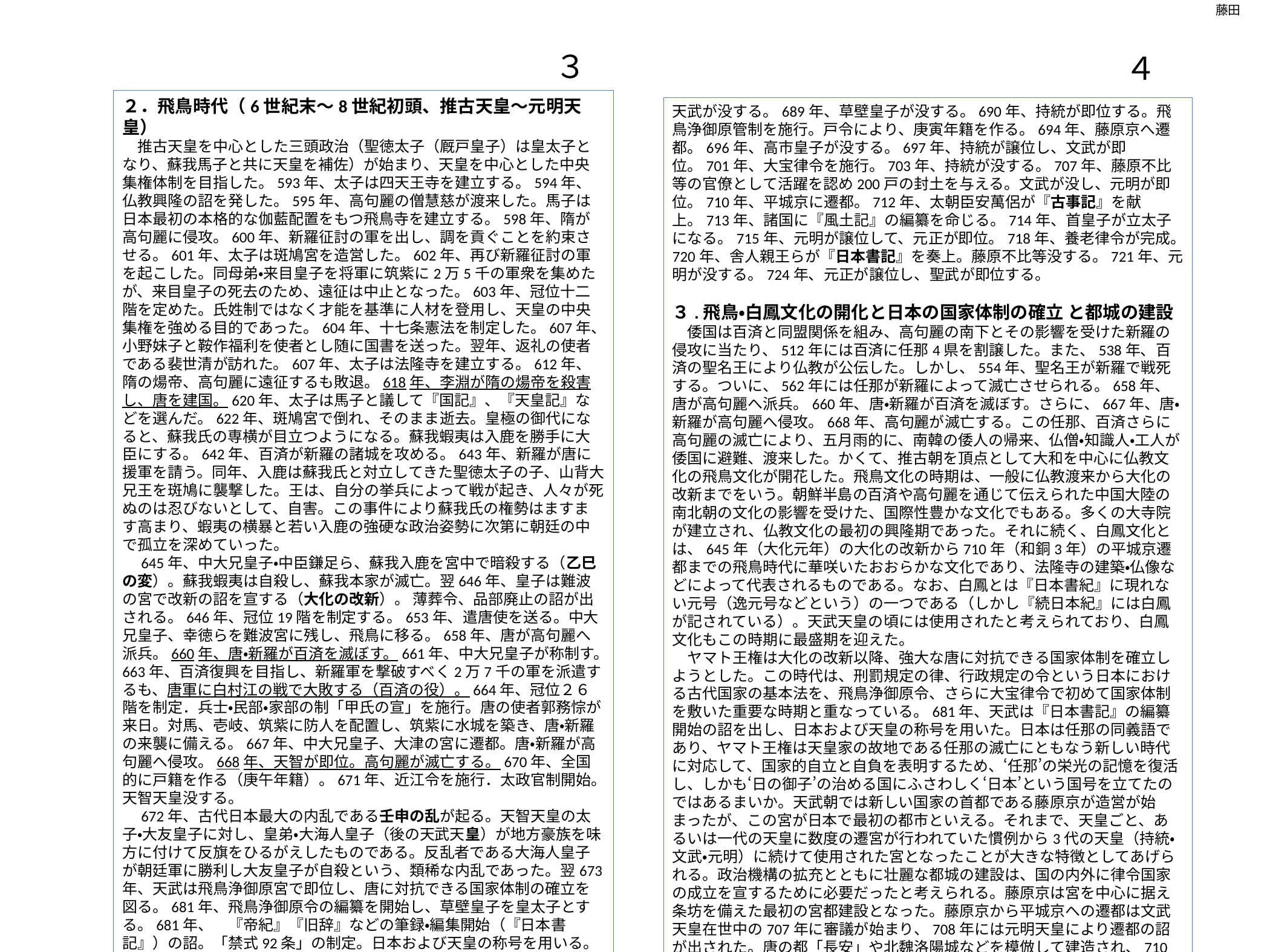

藤田
３
４
２．飛鳥時代（6世紀末～8世紀初頭、推古天皇～元明天皇）
　推古天皇を中心とした三頭政治（聖徳太子（厩戸皇子）は皇太子となり、蘇我馬子と共に天皇を補佐）が始まり、天皇を中心とした中央集権体制を目指した。593年、太子は四天王寺を建立する。594年、仏教興隆の詔を発した。595年、高句麗の僧慧慈が渡来した。馬子は日本最初の本格的な伽藍配置をもつ飛鳥寺を建立する。598年、隋が高句麗に侵攻。600年、新羅征討の軍を出し、調を貢ぐことを約束させる。601年、太子は斑鳩宮を造営した。602年、再び新羅征討の軍を起こした。同母弟・来目皇子を将軍に筑紫に2万5千の軍衆を集めたが、来目皇子の死去のため、遠征は中止となった。603年、冠位十二階を定めた。氏姓制ではなく才能を基準に人材を登用し、天皇の中央集権を強める目的であった。604年、十七条憲法を制定した。607年、小野妹子と鞍作福利を使者とし随に国書を送った。翌年、返礼の使者である裴世清が訪れた。607年、太子は法隆寺を建立する。612年、隋の煬帝、高句麗に遠征するも敗退。618年、李淵が隋の煬帝を殺害し、唐を建国。620年、太子は馬子と議して『国記』、『天皇記』などを選んだ。622年、斑鳩宮で倒れ、そのまま逝去。皇極の御代になると、蘇我氏の専横が目立つようになる。蘇我蝦夷は入鹿を勝手に大臣にする。642年、百済が新羅の諸城を攻める。643年、新羅が唐に援軍を請う。同年、入鹿は蘇我氏と対立してきた聖徳太子の子、山背大兄王を斑鳩に襲撃した。王は、自分の挙兵によって戦が起き、人々が死ぬのは忍びないとして、自害。この事件により蘇我氏の権勢はますます高まり、蝦夷の横暴と若い入鹿の強硬な政治姿勢に次第に朝廷の中で孤立を深めていった。
　645年、中大兄皇子・中臣鎌足ら、蘇我入鹿を宮中で暗殺する（乙巳の変）。蘇我蝦夷は自殺し、蘇我本家が滅亡。翌646年、皇子は難波の宮で改新の詔を宣する（大化の改新）。 薄葬令、品部廃止の詔が出される。646年、冠位19階を制定する。653年、遣唐使を送る。中大兄皇子、幸徳らを難波宮に残し、飛鳥に移る。658年、唐が高句麗へ派兵。660年、唐・新羅が百済を滅ぼす。661年、中大兄皇子が称制す。663年、百済復興を目指し、新羅軍を撃破すべく2万7千の軍を派遣するも、唐軍に白村江の戦で大敗する（百済の役）。664年、冠位２６階を制定．兵士・民部・家部の制「甲氏の宣」を施行。唐の使者郭務悰が来日。対馬、壱岐、筑紫に防人を配置し、筑紫に水城を築き、唐・新羅の来襲に備える。667年、中大兄皇子、大津の宮に遷都。唐・新羅が高句麗へ侵攻。668年、天智が即位。高句麗が滅亡する。670年、全国的に戸籍を作る（庚午年籍）。671年、近江令を施行．太政官制開始。天智天皇没する。
　672年、古代日本最大の内乱である壬申の乱が起る。天智天皇の太子・大友皇子に対し、皇弟・大海人皇子（後の天武天皇）が地方豪族を味方に付けて反旗をひるがえしたものである。反乱者である大海人皇子が朝廷軍に勝利し大友皇子が自殺という、類稀な内乱であった。翌673年、天武は飛鳥浄御原宮で即位し、唐に対抗できる国家体制の確立を図る。681年、飛鳥浄御原令の編纂を開始し、草壁皇子を皇太子とする。681年、　『帝紀』『旧辞』などの筆録・編集開始（『日本書記』）の詔。「禁式92条」の制定。日本および天皇の称号を用いる。藤原不比等、天武・草壁を補佐。684年、天武が後の藤原京を巡行、八色の姓の制定。685年、四十八階冠位制を施行。 686年、
天武が没する。689年、草壁皇子が没する。690年、持統が即位する。飛鳥浄御原管制を施行。戸令により、庚寅年籍を作る。694年、藤原京へ遷都。696年、高市皇子が没する。697年、持統が譲位し、文武が即位。701年、大宝律令を施行。703年、持統が没する。707年、藤原不比等の官僚として活躍を認め200戸の封土を与える。文武が没し、元明が即位。710年、平城京に遷都。712年、太朝臣安萬侶が『古事記』を献上。713年、諸国に『風土記』の編纂を命じる。714年、首皇子が立太子になる。715年、元明が譲位して、元正が即位。718年、養老律令が完成。720年、舎人親王らが『日本書記』を奏上。藤原不比等没する。721年、元明が没する。724年、元正が譲位し、聖武が即位する。

３.飛鳥・白鳳文化の開化と日本の国家体制の確立 と都城の建設
　倭国は百済と同盟関係を組み、高句麗の南下とその影響を受けた新羅の侵攻に当たり、512年には百済に任那4県を割譲した。また、538年、百済の聖名王により仏教が公伝した。しかし、554年、聖名王が新羅で戦死する。ついに、562年には任那が新羅によって滅亡させられる。658年、唐が高句麗へ派兵。660年、唐・新羅が百済を滅ぼす。さらに、667年、唐・新羅が高句麗へ侵攻。668年、高句麗が滅亡する。この任那、百済さらに高句麗の滅亡により、五月雨的に、南韓の倭人の帰来、仏僧・知識人・工人が倭国に避難、渡来した。かくて、推古朝を頂点として大和を中心に仏教文化の飛鳥文化が開花した。飛鳥文化の時期は、一般に仏教渡来から大化の改新までをいう。朝鮮半島の百済や高句麗を通じて伝えられた中国大陸の南北朝の文化の影響を受けた、国際性豊かな文化でもある。多くの大寺院が建立され、仏教文化の最初の興隆期であった。それに続く、白鳳文化とは、645年（大化元年）の大化の改新から710年（和銅3年）の平城京遷都までの飛鳥時代に華咲いたおおらかな文化であり、法隆寺の建築・仏像などによって代表されるものである。なお、白鳳とは『日本書紀』に現れない元号（逸元号などという）の一つである（しかし『続日本紀』には白鳳が記されている）。天武天皇の頃には使用されたと考えられており、白鳳文化もこの時期に最盛期を迎えた。
　ヤマト王権は大化の改新以降、強大な唐に対抗できる国家体制を確立しようとした。この時代は、刑罰規定の律、行政規定の令という日本における古代国家の基本法を、飛鳥浄御原令、さらに大宝律令で初めて国家体制を敷いた重要な時期と重なっている。681年、天武は『日本書記』の編纂開始の詔を出し、日本および天皇の称号を用いた。日本は任那の同義語であり、ヤマト王権は天皇家の故地である任那の滅亡にともなう新しい時代に対応して、国家的自立と自負を表明するため、‘任那’の栄光の記憶を復活し、しかも‘日の御子’の治める国にふさわしく‘日本’という国号を立てたのではあるまいか。天武朝では新しい国家の首都である藤原京が造営が始まったが、この宮が日本で最初の都市といえる。それまで、天皇ごと、あるいは一代の天皇に数度の遷宮が行われていた慣例から3代の天皇（持統・文武・元明）に続けて使用された宮となったことが大きな特徴としてあげられる。政治機構の拡充とともに壮麗な都城の建設は、国の内外に律令国家の成立を宣するために必要だったと考えられる。藤原京は宮を中心に据え条坊を備えた最初の宮都建設となった。藤原京から平城京への遷都は文武天皇在世中の707年に審議が始まり、708年には元明天皇により遷都の詔が出された。唐の都「長安」や北魏洛陽城などを模倣して建造され、710年に遷都された。さらに、712年、『古事記』、太朝臣安萬侶によって献上さる。720年、舎人親王らにより日本の正史である『日本書記』が奏上される。